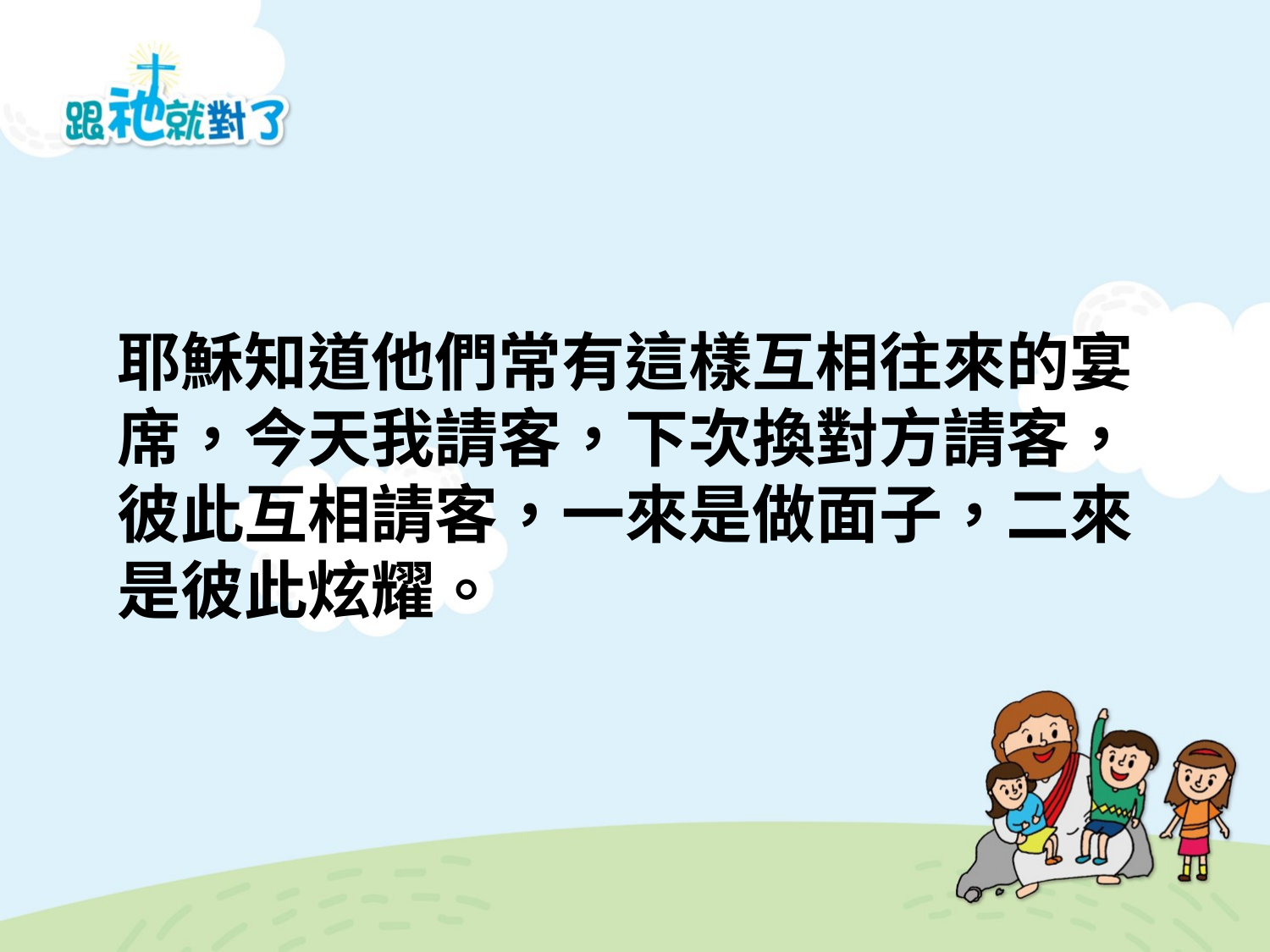

耶穌知道他們常有這樣互相往來的宴席，今天我請客，下次換對方請客，彼此互相請客，一來是做面子，二來是彼此炫耀。